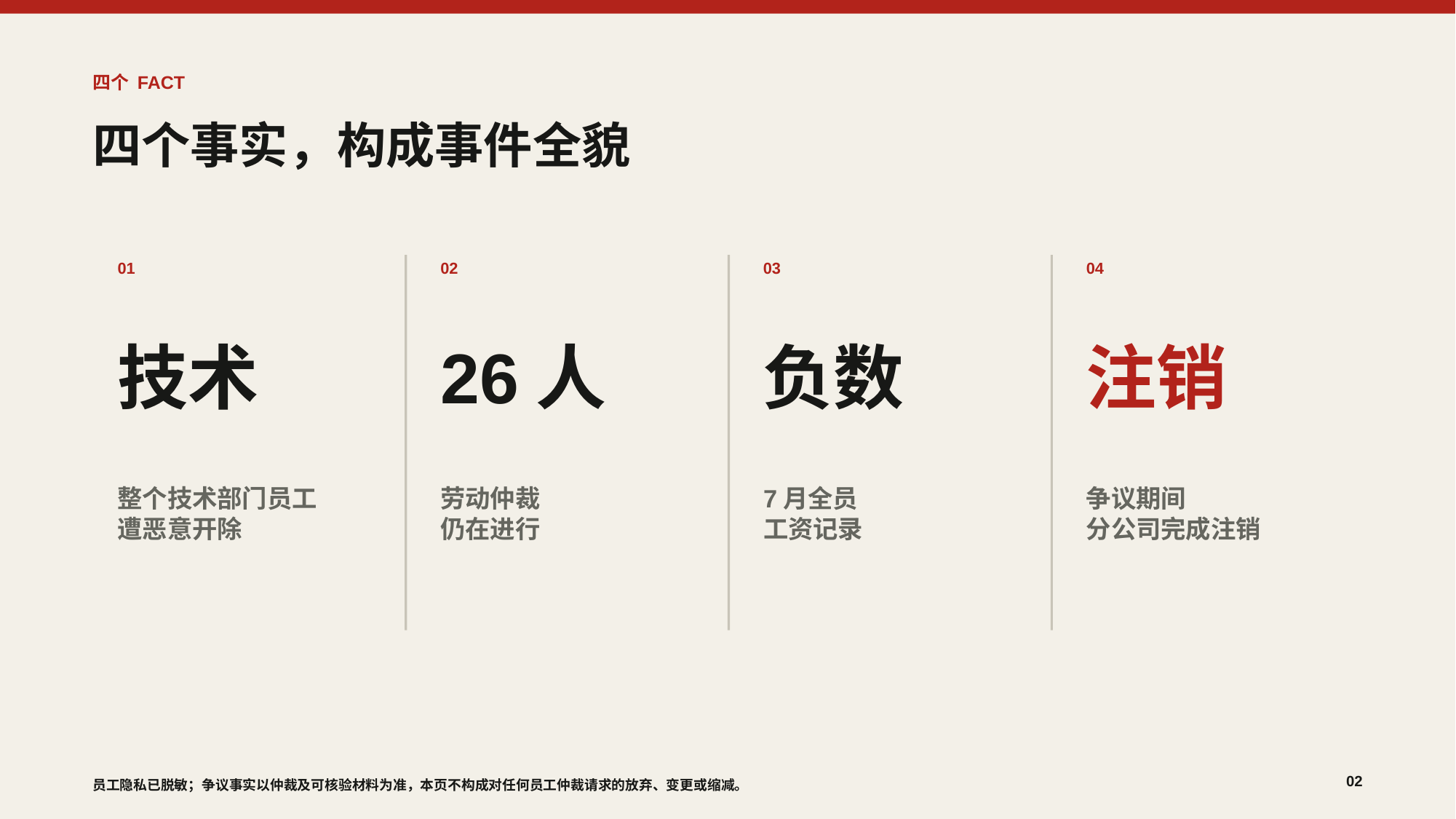

四个 FACT
四个事实，构成事件全貌
01
02
03
04

技术
26人
负数
注销
整个技术部门员工
遭恶意开除
劳动仲裁
仍在进行
7月全员
工资记录
争议期间
分公司完成注销
02
员工隐私已脱敏；争议事实以仲裁及可核验材料为准，本页不构成对任何员工仲裁请求的放弃、变更或缩减。